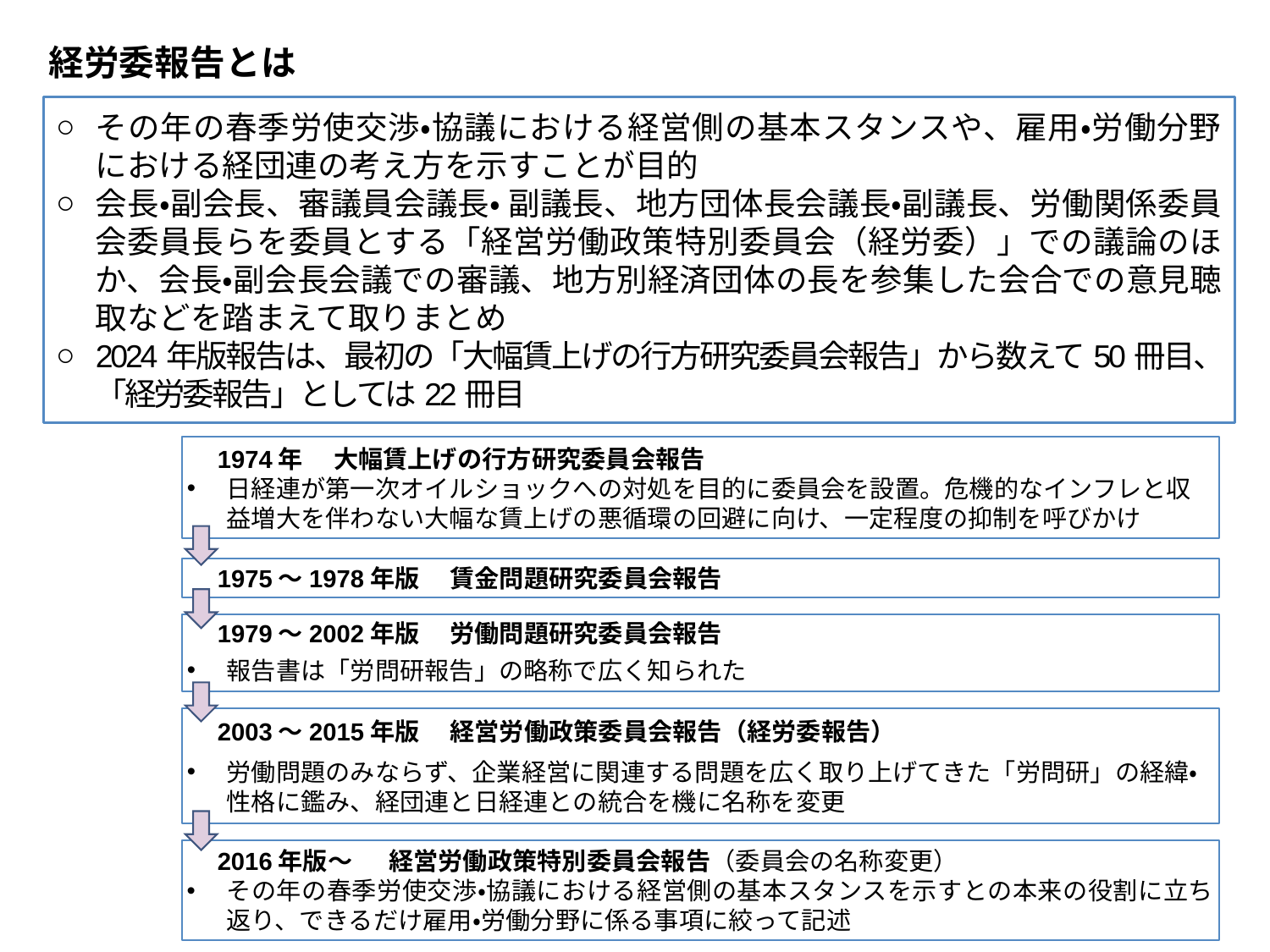

経労委報告とは
その年の春季労使交渉・協議における経営側の基本スタンスや、雇用・労働分野における経団連の考え方を示すことが目的
会長・副会長、審議員会議長・ 副議長、地方団体長会議長・副議長、労働関係委員会委員長らを委員とする「経営労働政策特別委員会（経労委）」での議論のほか、会長・副会長会議での審議、地方別経済団体の長を参集した会合での意見聴取などを踏まえて取りまとめ
2024年版報告は、最初の「大幅賃上げの行方研究委員会報告」から数えて50冊目、「経労委報告」としては22冊目
　1974年　 大幅賃上げの行方研究委員会報告
日経連が第一次オイルショックへの対処を目的に委員会を設置。危機的なインフレと収益増大を伴わない大幅な賃上げの悪循環の回避に向け、一定程度の抑制を呼びかけ

　1975～1978年版　 賃金問題研究委員会報告

　1979～2002年版　 労働問題研究委員会報告
報告書は「労問研報告」の略称で広く知られた

　2003～2015年版　 経営労働政策委員会報告（経労委報告）
労働問題のみならず、企業経営に関連する問題を広く取り上げてきた「労問研」の経緯・性格に鑑み、経団連と日経連との統合を機に名称を変更

　2016年版～　  経営労働政策特別委員会報告（委員会の名称変更）
その年の春季労使交渉・協議における経営側の基本スタンスを示すとの本来の役割に立ち返り、できるだけ雇用・労働分野に係る事項に絞って記述

2